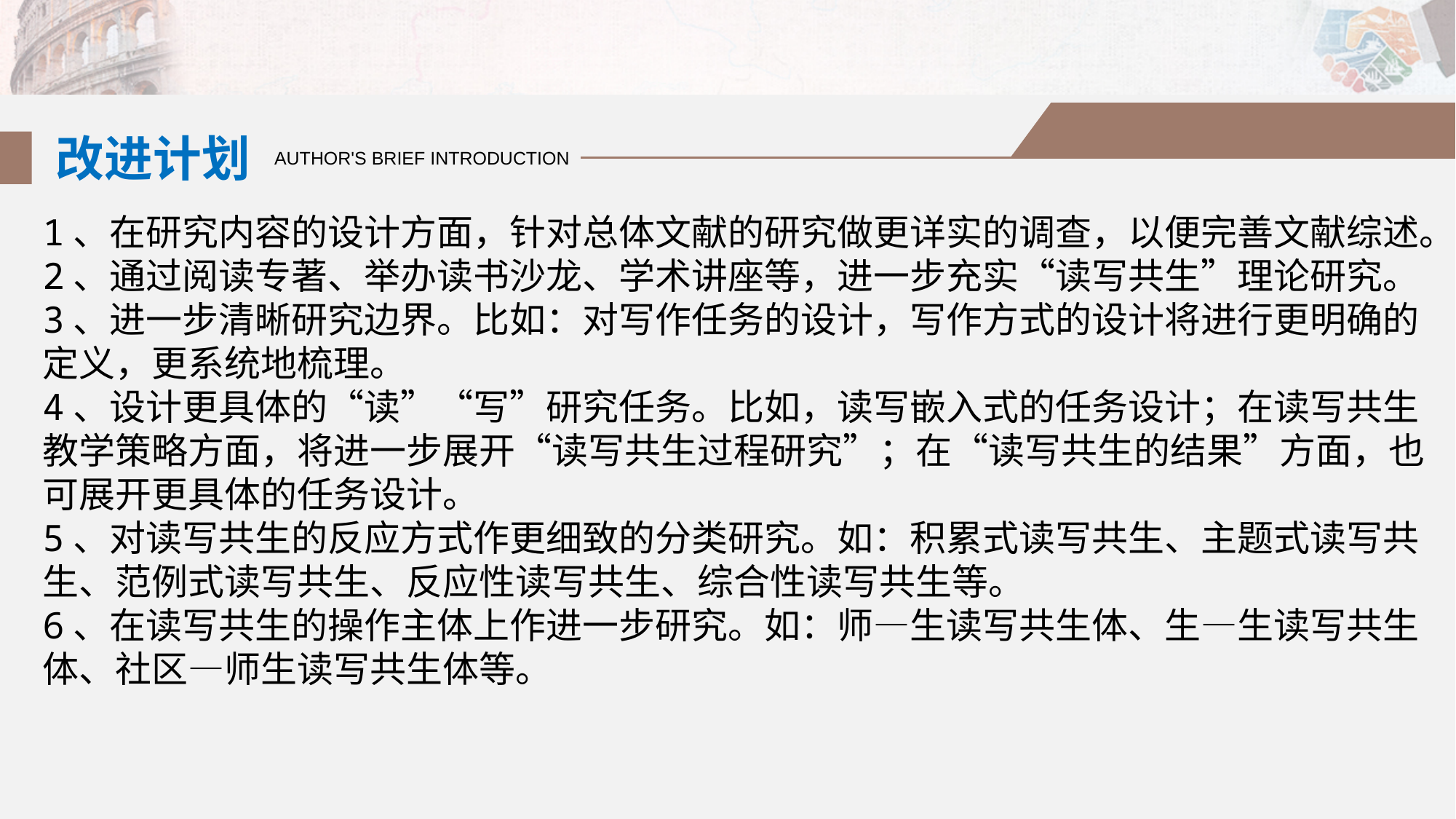

改进计划

AUTHOR'S BRIEF INTRODUCTION
1、在研究内容的设计方面，针对总体文献的研究做更详实的调查，以便完善文献综述。
2、通过阅读专著、举办读书沙龙、学术讲座等，进一步充实“读写共生”理论研究。
3、进一步清晰研究边界。比如：对写作任务的设计，写作方式的设计将进行更明确的定义，更系统地梳理。
4、设计更具体的“读”“写”研究任务。比如，读写嵌入式的任务设计；在读写共生教学策略方面，将进一步展开“读写共生过程研究”；在“读写共生的结果”方面，也可展开更具体的任务设计。
5、对读写共生的反应方式作更细致的分类研究。如：积累式读写共生、主题式读写共生、范例式读写共生、反应性读写共生、综合性读写共生等。
6、在读写共生的操作主体上作进一步研究。如：师—生读写共生体、生—生读写共生体、社区—师生读写共生体等。